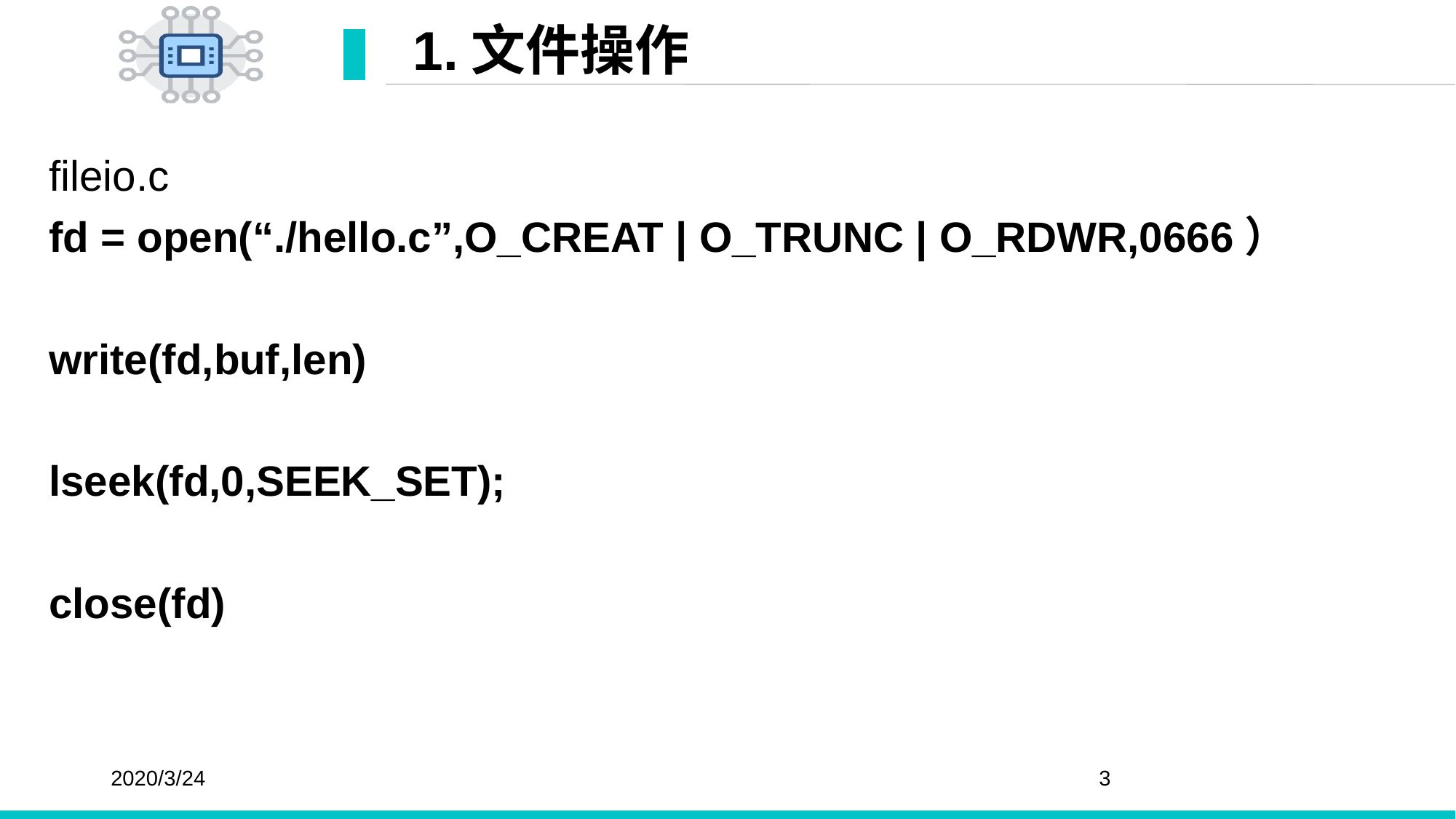

# 1.文件操作
fileio.c
fd = open(“./hello.c”,O_CREAT | O_TRUNC | O_RDWR,0666）

write(fd,buf,len)

lseek(fd,0,SEEK_SET);

close(fd)

2020/3/24
3